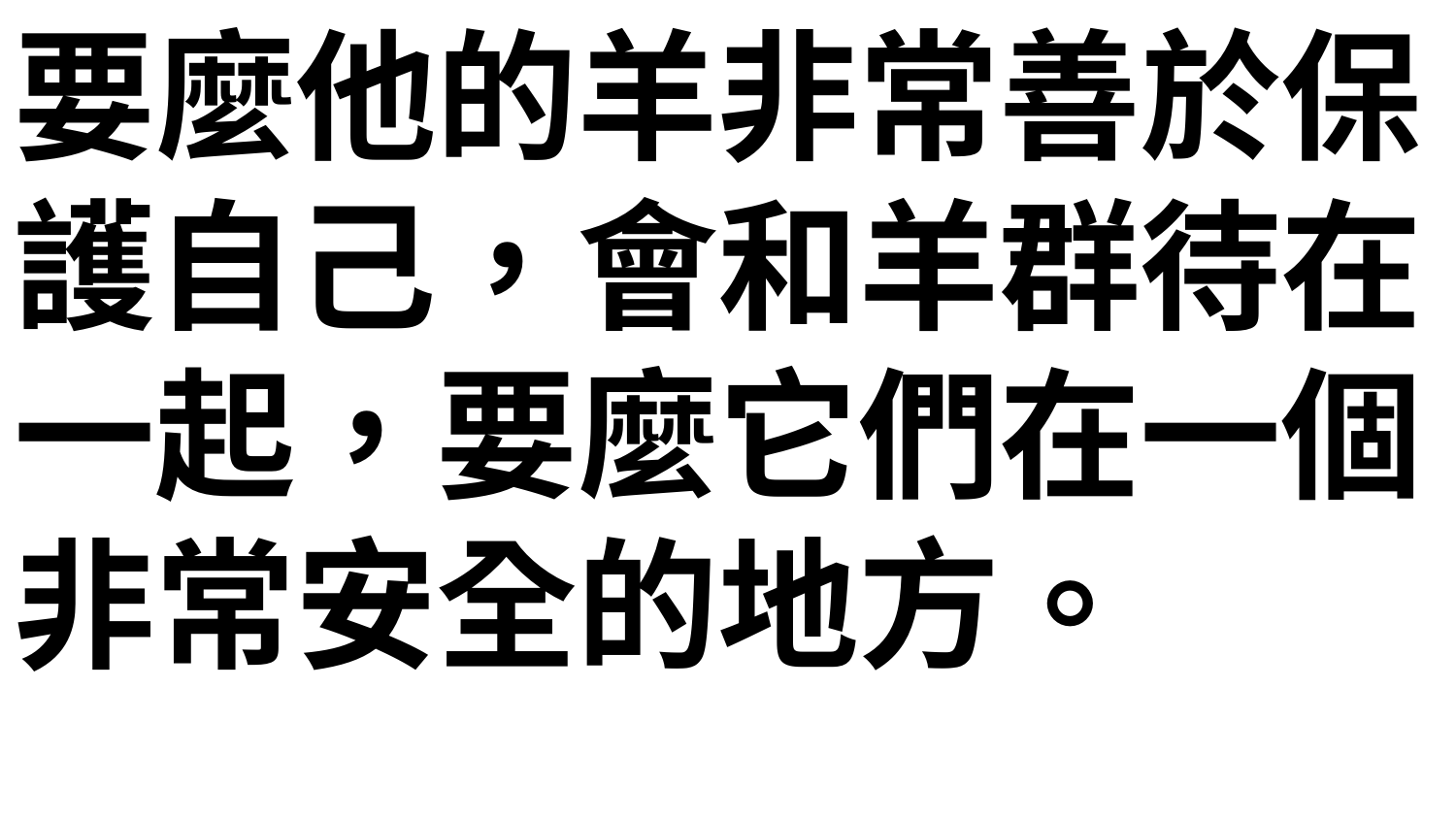

要麼他的羊非常善於保護自己，會和羊群待在一起，要麼它們在一個非常安全的地方。